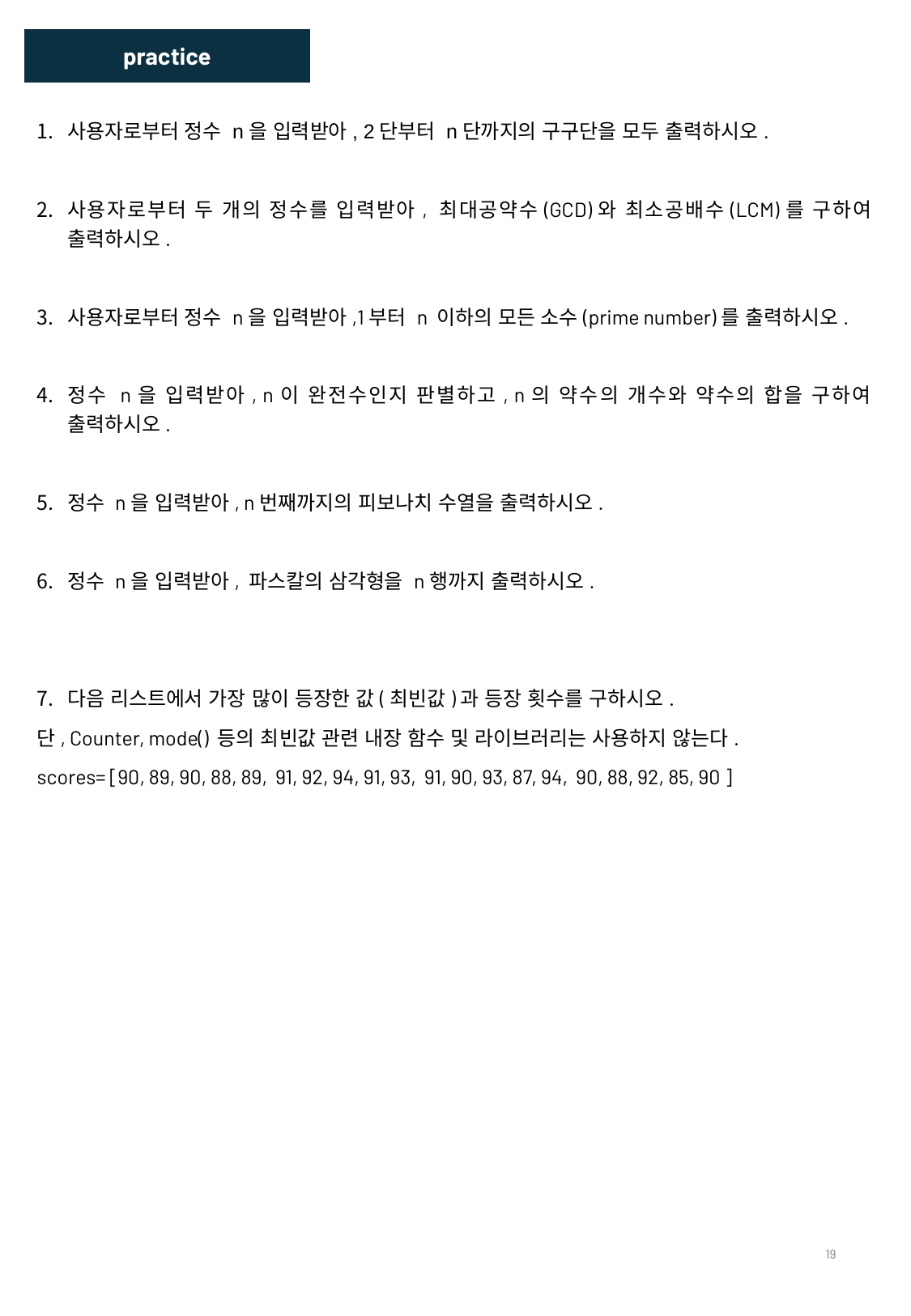

practice
사용자로부터 정수 n을 입력받아, 2단부터 n단까지의 구구단을 모두 출력하시오.

사용자로부터 두 개의 정수를 입력받아, 최대공약수(GCD)와 최소공배수(LCM)를 구하여 출력하시오.

사용자로부터 정수 n을 입력받아,1부터 n 이하의 모든 소수(prime number)를 출력하시오.

정수 n을 입력받아, n이 완전수인지 판별하고, n의 약수의 개수와 약수의 합을 구하여 출력하시오.

정수 n을 입력받아, n번째까지의 피보나치 수열을 출력하시오.

정수 n을 입력받아, 파스칼의 삼각형을 n행까지 출력하시오.

다음 리스트에서 가장 많이 등장한 값(최빈값)과 등장 횟수를 구하시오.
단, Counter, mode() 등의 최빈값 관련 내장 함수 및 라이브러리는 사용하지 않는다.
scores= [90, 89, 90, 88, 89,  91, 92, 94, 91, 93,  91, 90, 93, 87, 94,  90, 88, 92, 85, 90 ]

19